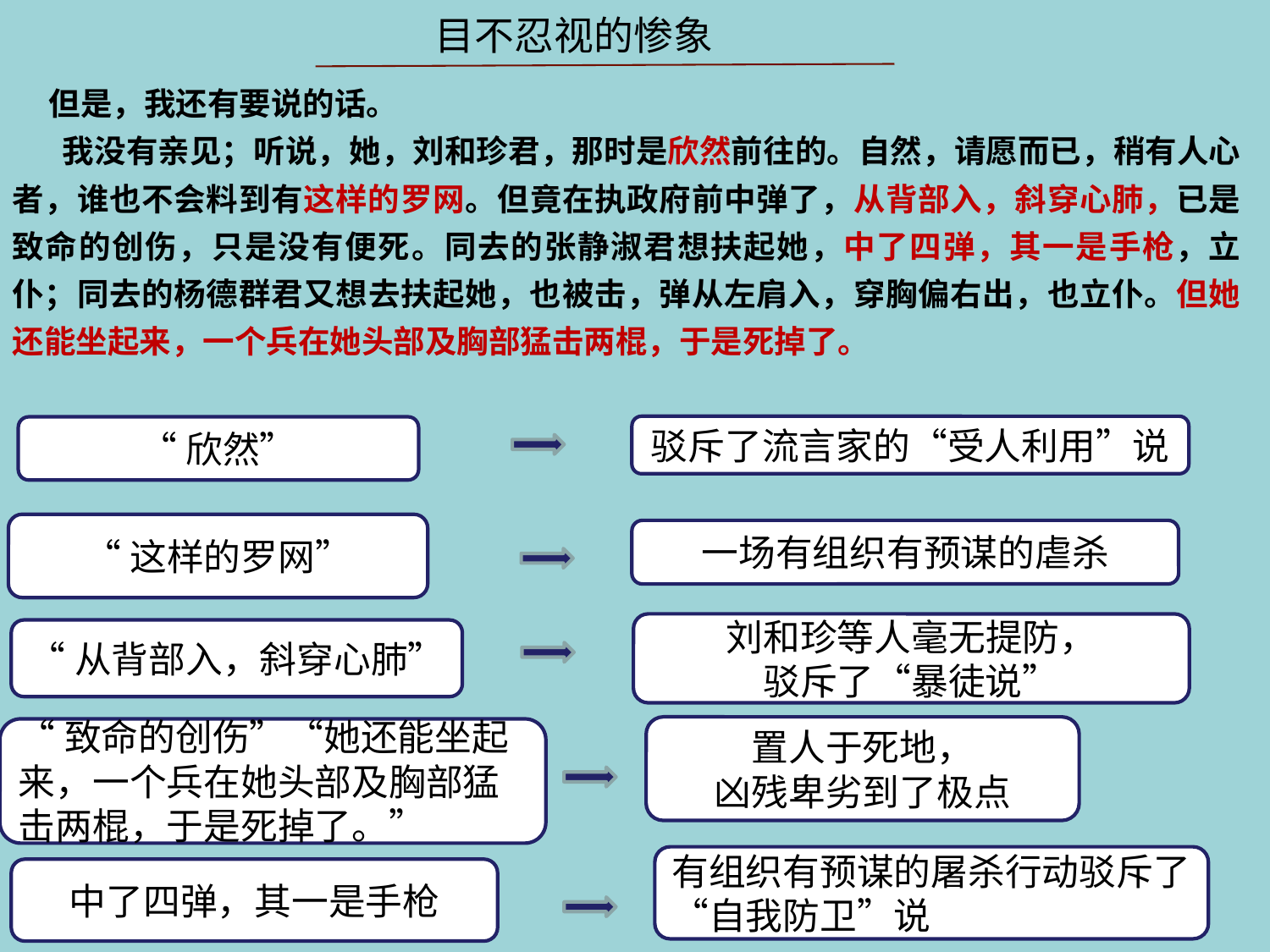

目不忍视的惨象
    但是，我还有要说的话。
  我没有亲见；听说，她，刘和珍君，那时是欣然前往的。自然，请愿而已，稍有人心者，谁也不会料到有这样的罗网。但竟在执政府前中弹了，从背部入，斜穿心肺，已是致命的创伤，只是没有便死。同去的张静淑君想扶起她，中了四弹，其一是手枪，立仆；同去的杨德群君又想去扶起她，也被击，弹从左肩入，穿胸偏右出，也立仆。但她还能坐起来，一个兵在她头部及胸部猛击两棍，于是死掉了。
驳斥了流言家的“受人利用”说
“欣然”

“这样的罗网”
一场有组织有预谋的虐杀

刘和珍等人毫无提防，
驳斥了“暴徒说”
“从背部入，斜穿心肺”

置人于死地，
凶残卑劣到了极点
“致命的创伤”“她还能坐起来，一个兵在她头部及胸部猛击两棍，于是死掉了。”

有组织有预谋的屠杀行动驳斥了“自我防卫”说
中了四弹，其一是手枪